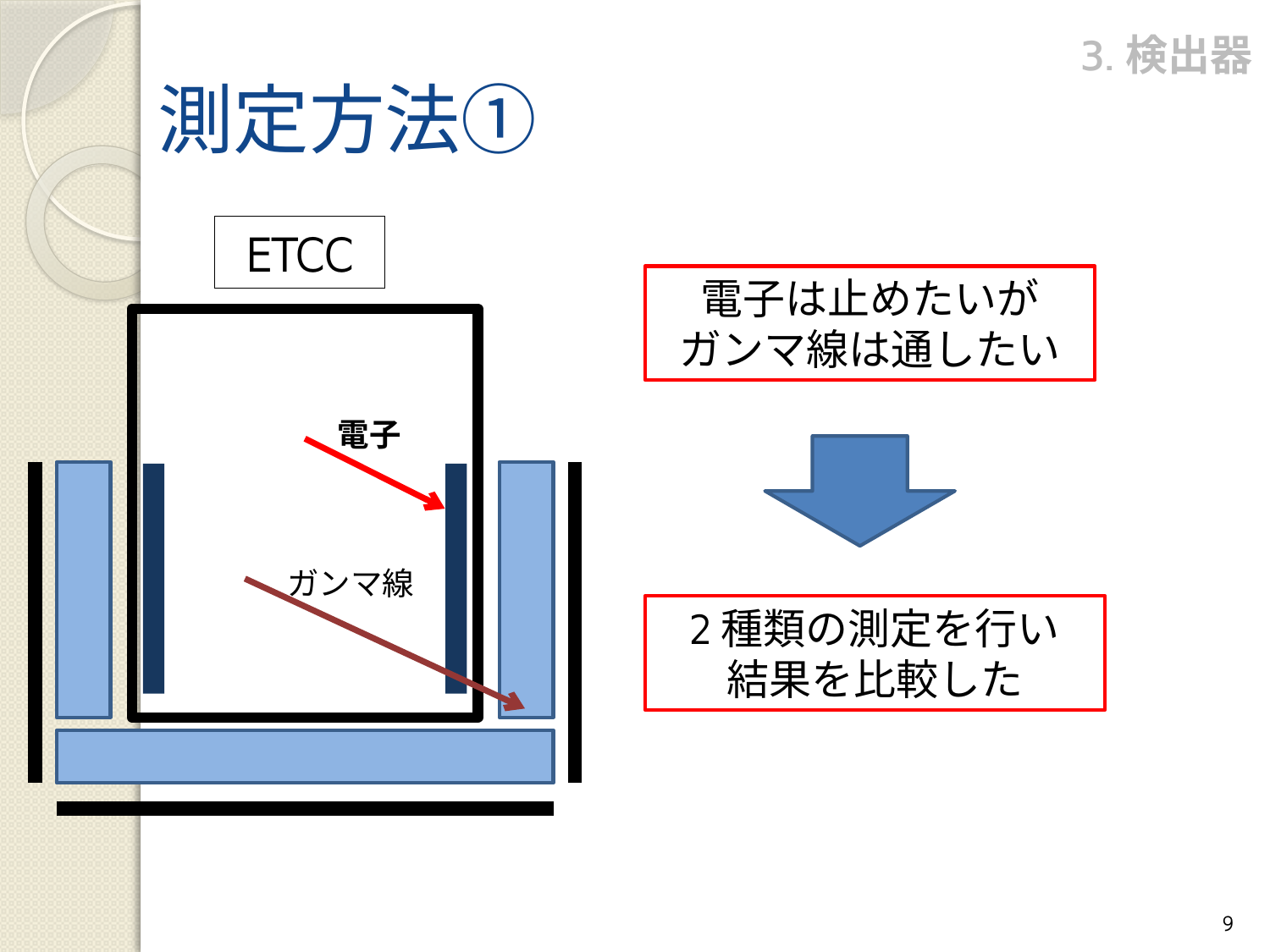

3.検出器
# 測定方法①
ETCC
電子は止めたいが
ガンマ線は通したい

電子

ガンマ線
2種類の測定を行い
結果を比較した
9